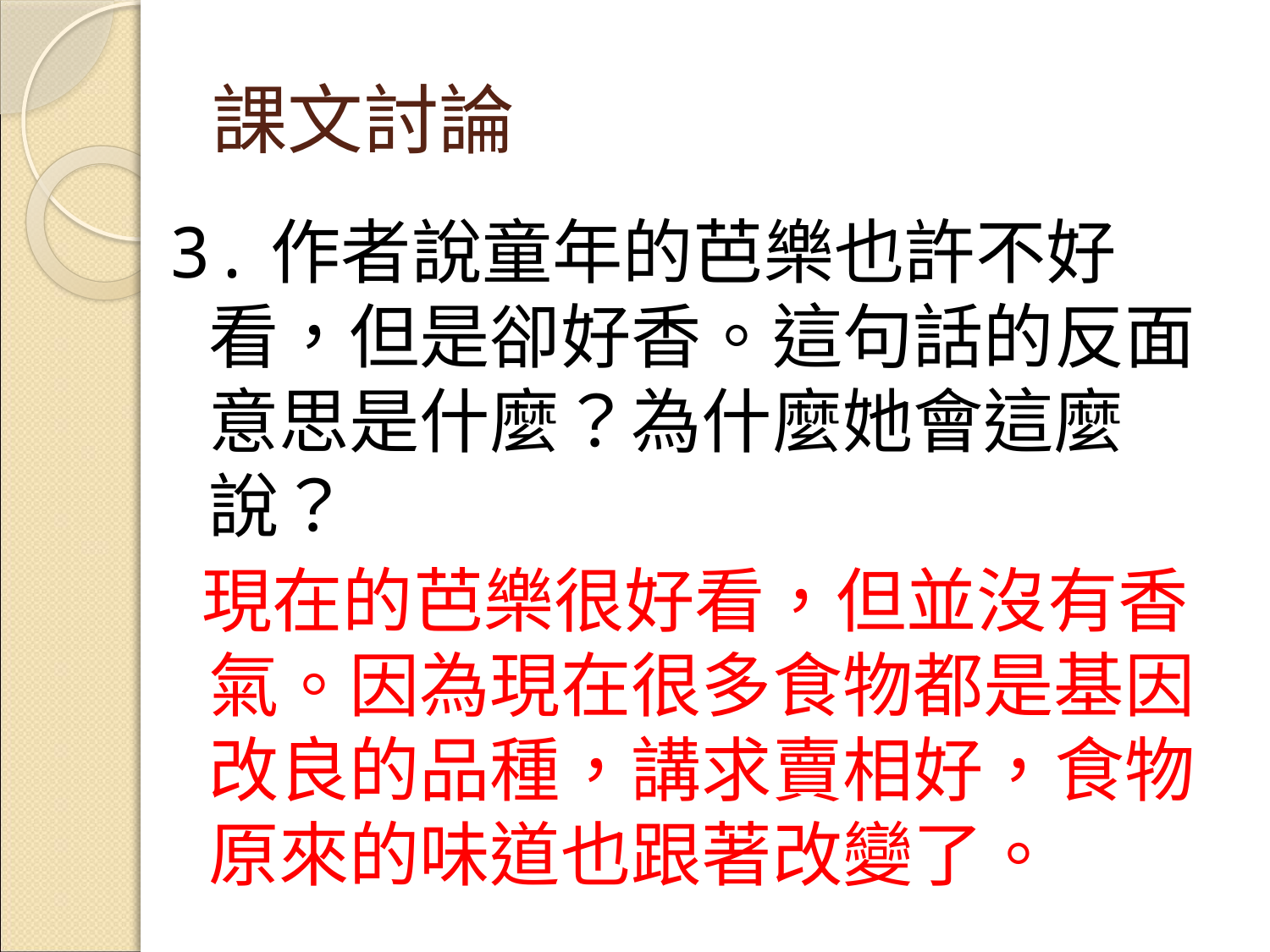

課文討論
3.作者說童年的芭樂也許不好看，但是卻好香。這句話的反面意思是什麼？為什麼她會這麼說？
 現在的芭樂很好看，但並沒有香氣。因為現在很多食物都是基因改良的品種，講求賣相好，食物原來的味道也跟著改變了。